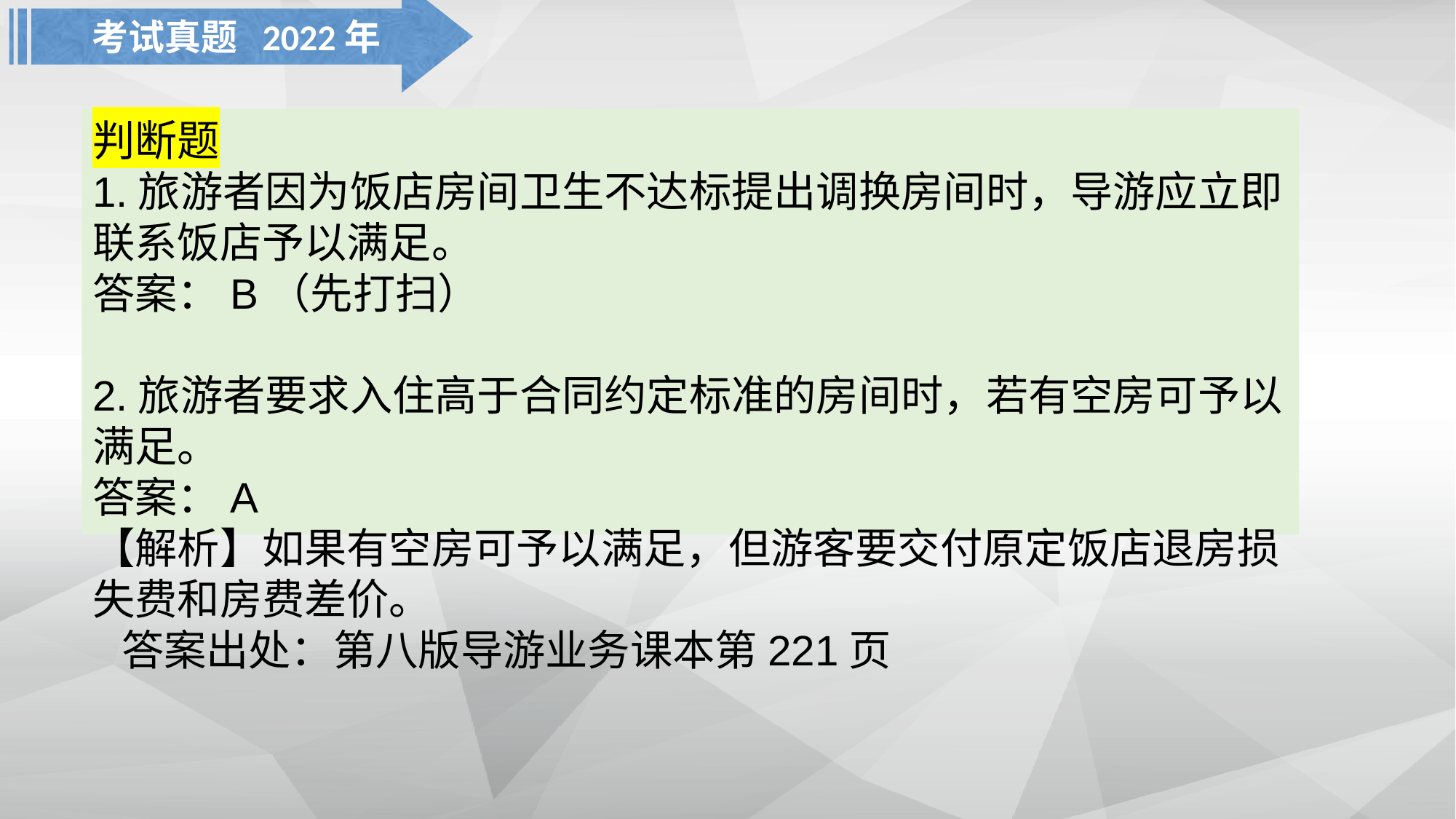

考试真题  2022年
判断题
1.旅游者因为饭店房间卫生不达标提出调换房间时，导游应立即联系饭店予以满足。
答案：B（先打扫）

2.旅游者要求入住高于合同约定标准的房间时，若有空房可予以满足。
答案：A
【解析】如果有空房可予以满足，但游客要交付原定饭店退房损失费和房费差价。
  答案出处：第八版导游业务课本第221页